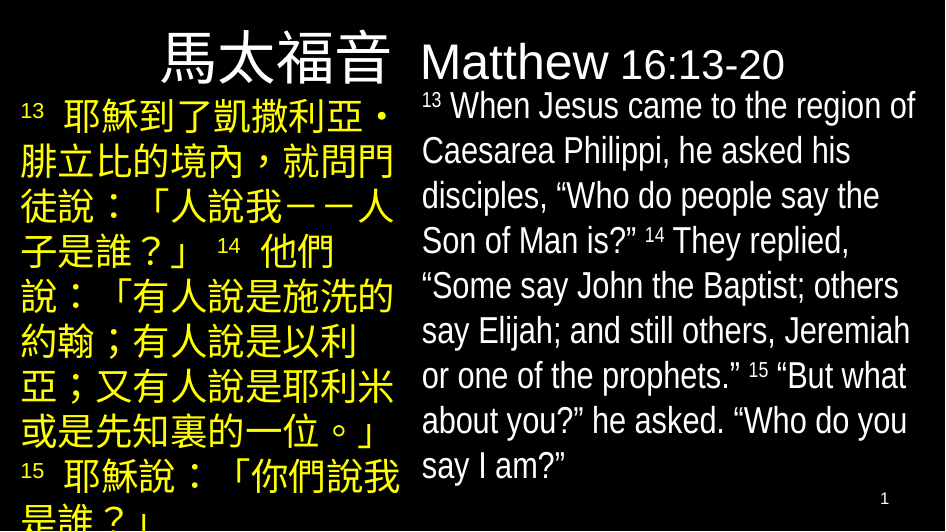

# 馬太福音 Matthew 16:13-20
13 When Jesus came to the region of Caesarea Philippi, he asked his disciples, “Who do people say the Son of Man is?” 14 They replied, “Some say John the Baptist; others say Elijah; and still others, Jeremiah or one of the prophets.” 15 “But what about you?” he asked. “Who do you say I am?”
13 耶穌到了凱撒利亞•腓立比的境內，就問門徒說：「人說我－－人子是誰？」14 他們說：「有人說是施洗的約翰；有人說是以利亞；又有人說是耶利米或是先知裏的一位。」15 耶穌說：「你們說我是誰？」
1